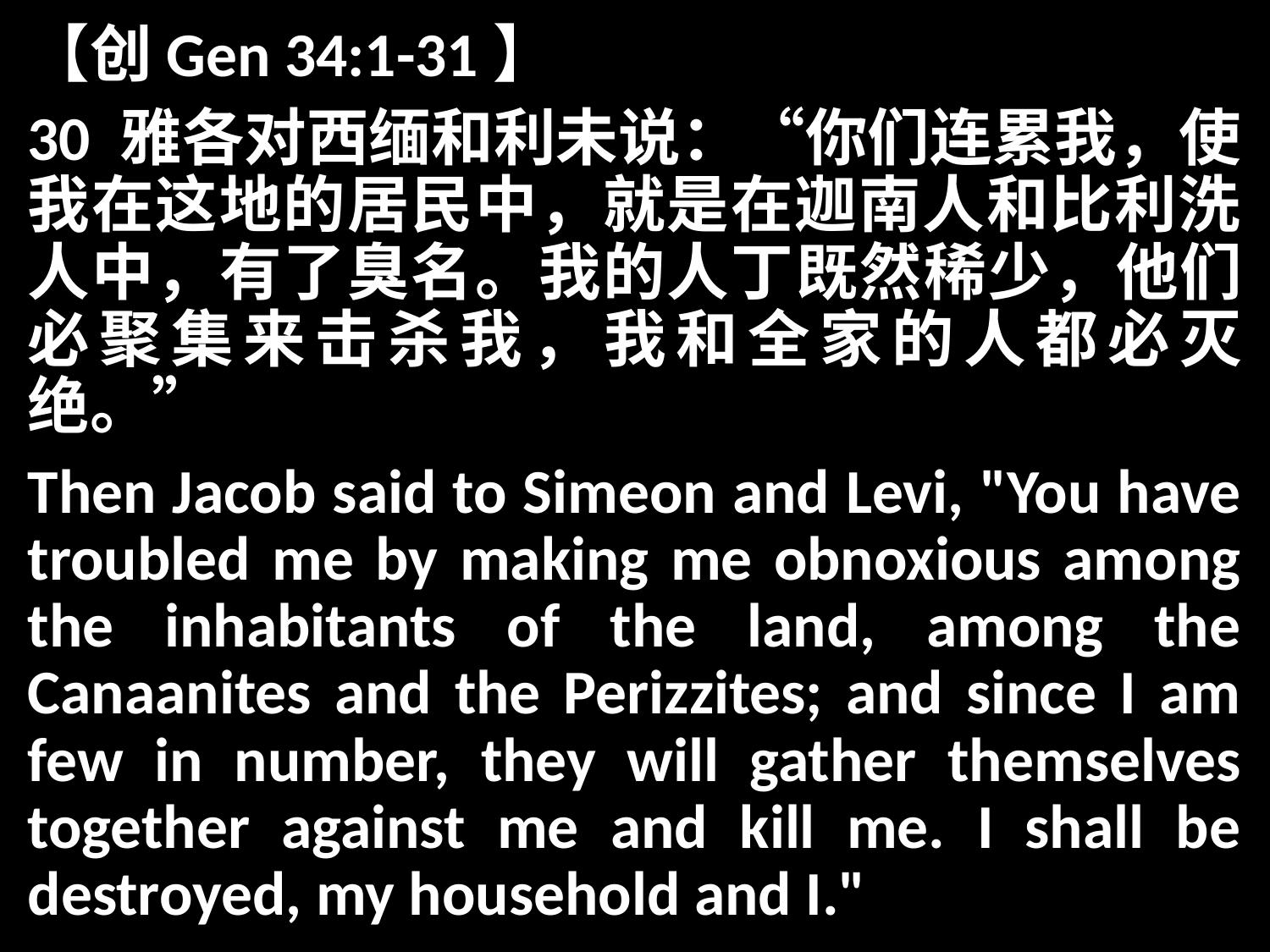

【创Gen 34:1-31】
30 雅各对西缅和利未说：“你们连累我，使我在这地的居民中，就是在迦南人和比利洗人中，有了臭名。我的人丁既然稀少，他们必聚集来击杀我，我和全家的人都必灭绝。”
Then Jacob said to Simeon and Levi, "You have troubled me by making me obnoxious among the inhabitants of the land, among the Canaanites and the Perizzites; and since I am few in number, they will gather themselves together against me and kill me. I shall be destroyed, my household and I."